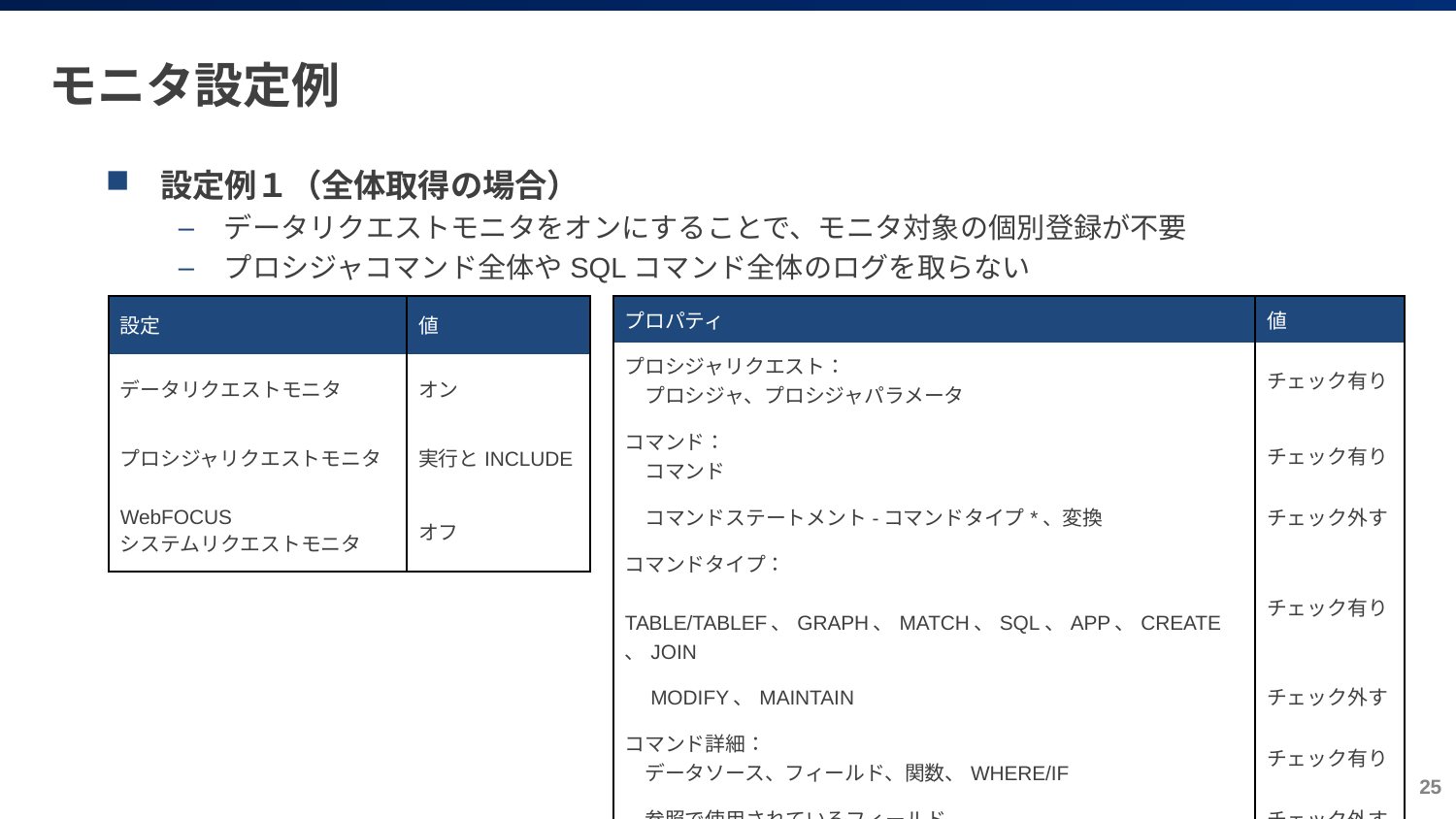

# モニタ設定例
設定例１（全体取得の場合）
データリクエストモニタをオンにすることで、モニタ対象の個別登録が不要
プロシジャコマンド全体やSQLコマンド全体のログを取らない
| 設定 | 値 |
| --- | --- |
| データリクエストモニタ | オン |
| プロシジャリクエストモニタ | 実行とINCLUDE |
| WebFOCUS システムリクエストモニタ | オフ |
| プロパティ | 値 |
| --- | --- |
| プロシジャリクエスト： 　プロシジャ、プロシジャパラメータ | チェック有り |
| コマンド： 　コマンド | チェック有り |
| コマンドステートメント-コマンドタイプ\*、変換 | チェック外す |
| コマンドタイプ： 　TABLE/TABLEF、GRAPH、MATCH、SQL、APP、CREATE、JOIN | チェック有り |
| MODIFY、MAINTAIN | チェック外す |
| コマンド詳細： 　データソース、フィールド、関数、WHERE/IF | チェック有り |
| 参照で使用されているフィールド | チェック外す |
| 監査中： 　メッセージ、アクセスコントロール | チェック外す |
25